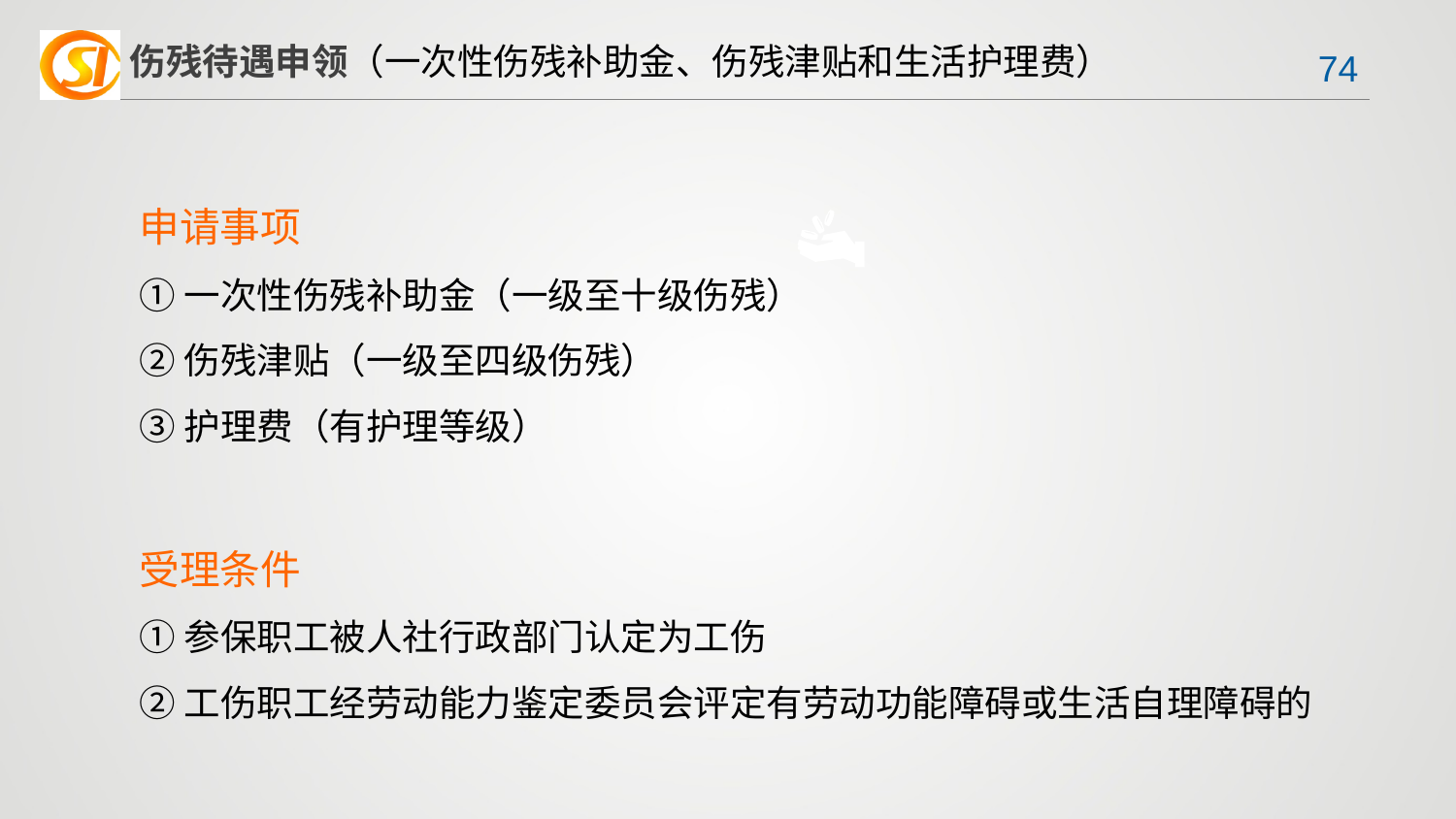

伤残待遇申领（一次性伤残补助金、伤残津贴和生活护理费）
申请事项
①一次性伤残补助金（一级至十级伤残）
②伤残津贴（一级至四级伤残）
③护理费（有护理等级）

受理条件
①参保职工被人社行政部门认定为工伤
②工伤职工经劳动能力鉴定委员会评定有劳动功能障碍或生活自理障碍的